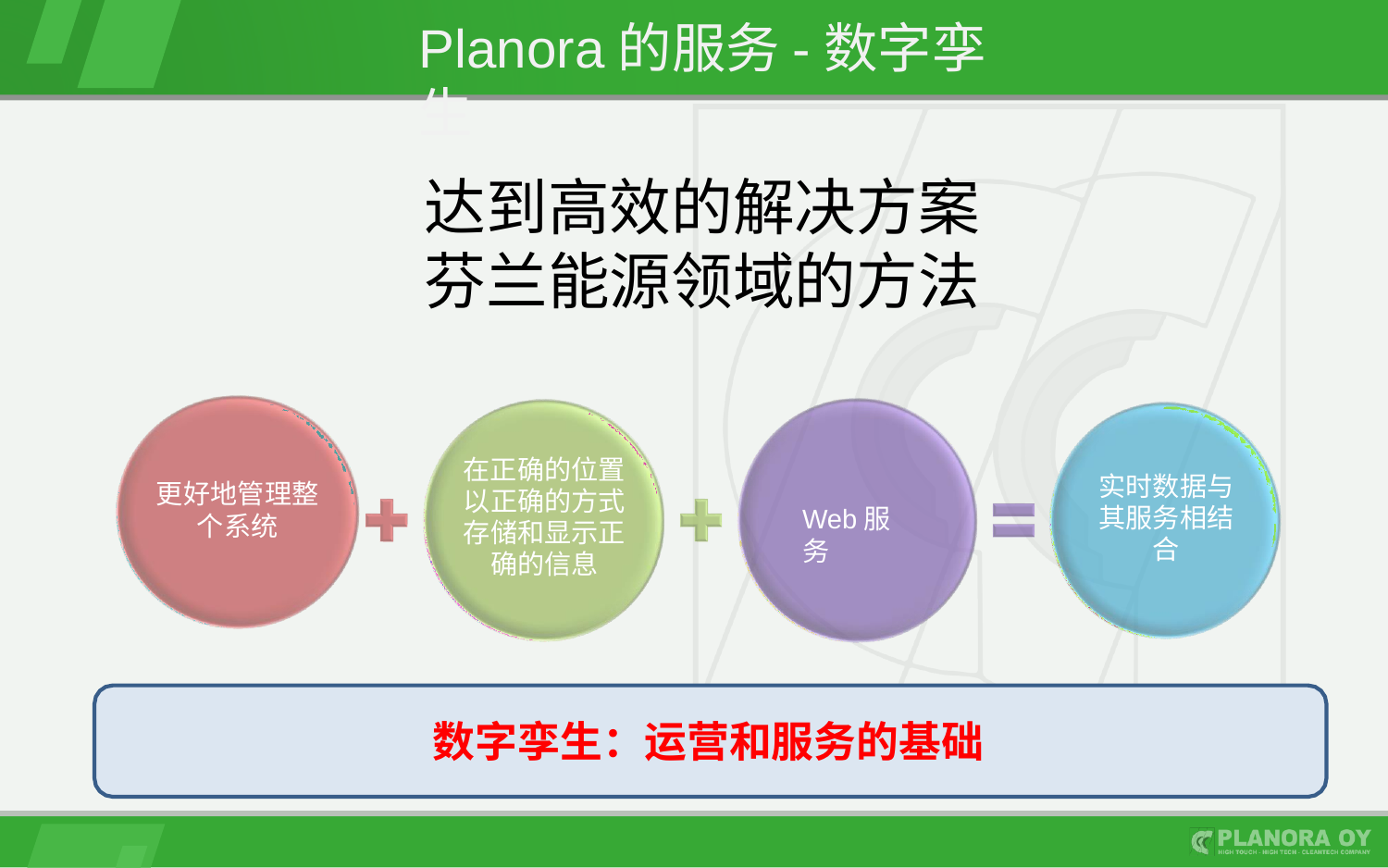

# Planora的服务-数字孪生
达到高效的解决方案 芬兰能源领域的方法

在正确的位置 以正确的方式 存储和显示正 确的信息
实时数据与 其服务相结 合
更好地管理整
个系统

Web服务

数字孪生：运营和服务的基础